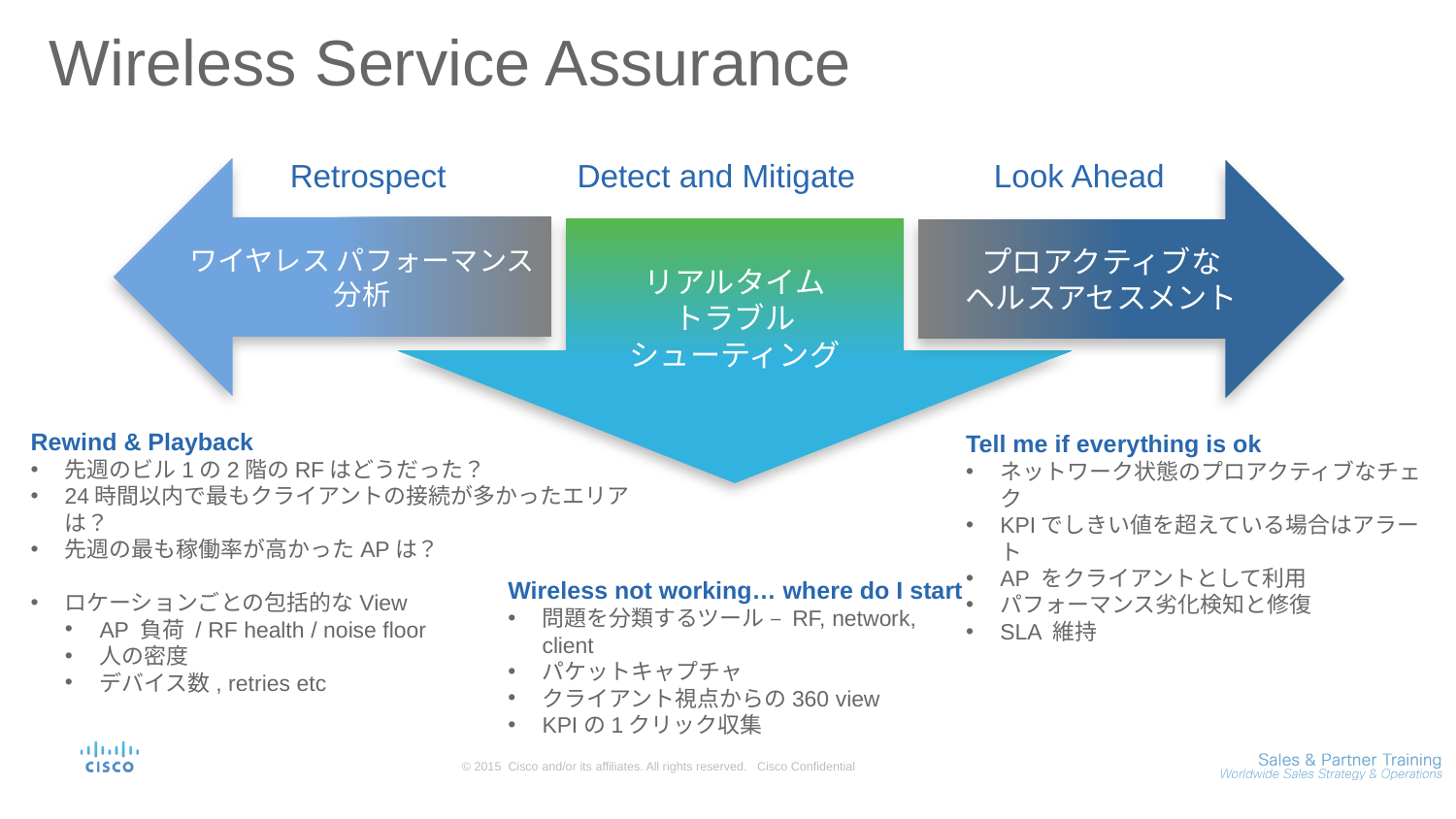

# Wireless Service Assurance
Retrospect
Detect and Mitigate
Look Ahead
ワイヤレス パフォーマンス
分析
プロアクティブな
ヘルスアセスメント
リアルタイム
トラブル
シューティング
Rewind & Playback
先週のビル1の2階のRFはどうだった？
24時間以内で最もクライアントの接続が多かったエリアは？
先週の最も稼働率が高かったAPは？

ロケーションごとの包括的なView
AP 負荷 / RF health / noise floor
人の密度
デバイス数, retries etc
Tell me if everything is ok
ネットワーク状態のプロアクティブなチェク
KPIでしきい値を超えている場合はアラート
AP をクライアントとして利用
パフォーマンス劣化検知と修復
SLA 維持
Wireless not working… where do I start
問題を分類するツール – RF, network, client
パケットキャプチャ
クライアント視点からの360 view
KPIの1クリック収集